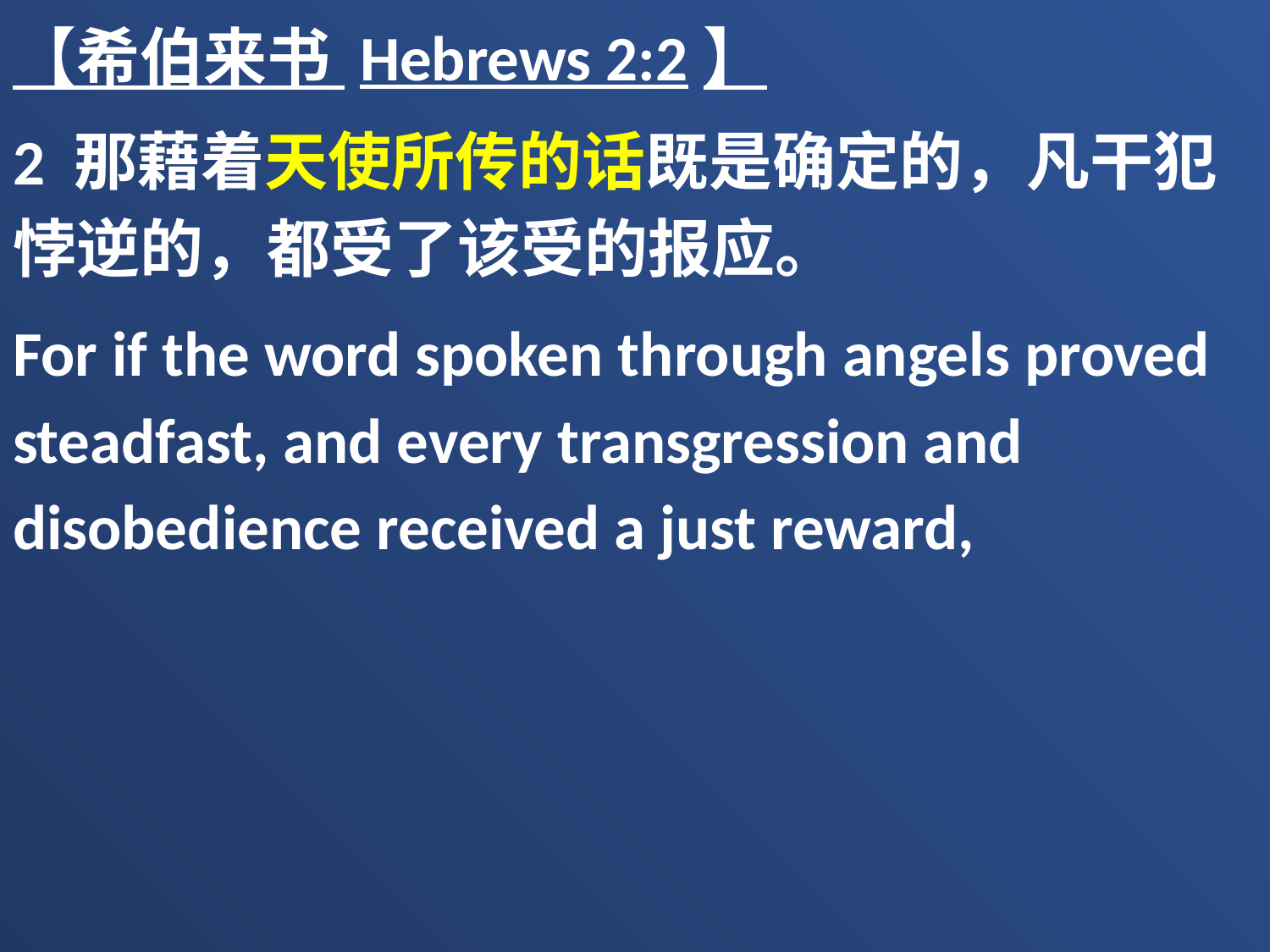

【希伯来书 Hebrews 2:2】
2 那藉着天使所传的话既是确定的，凡干犯悖逆的，都受了该受的报应。
For if the word spoken through angels proved steadfast, and every transgression and disobedience received a just reward,